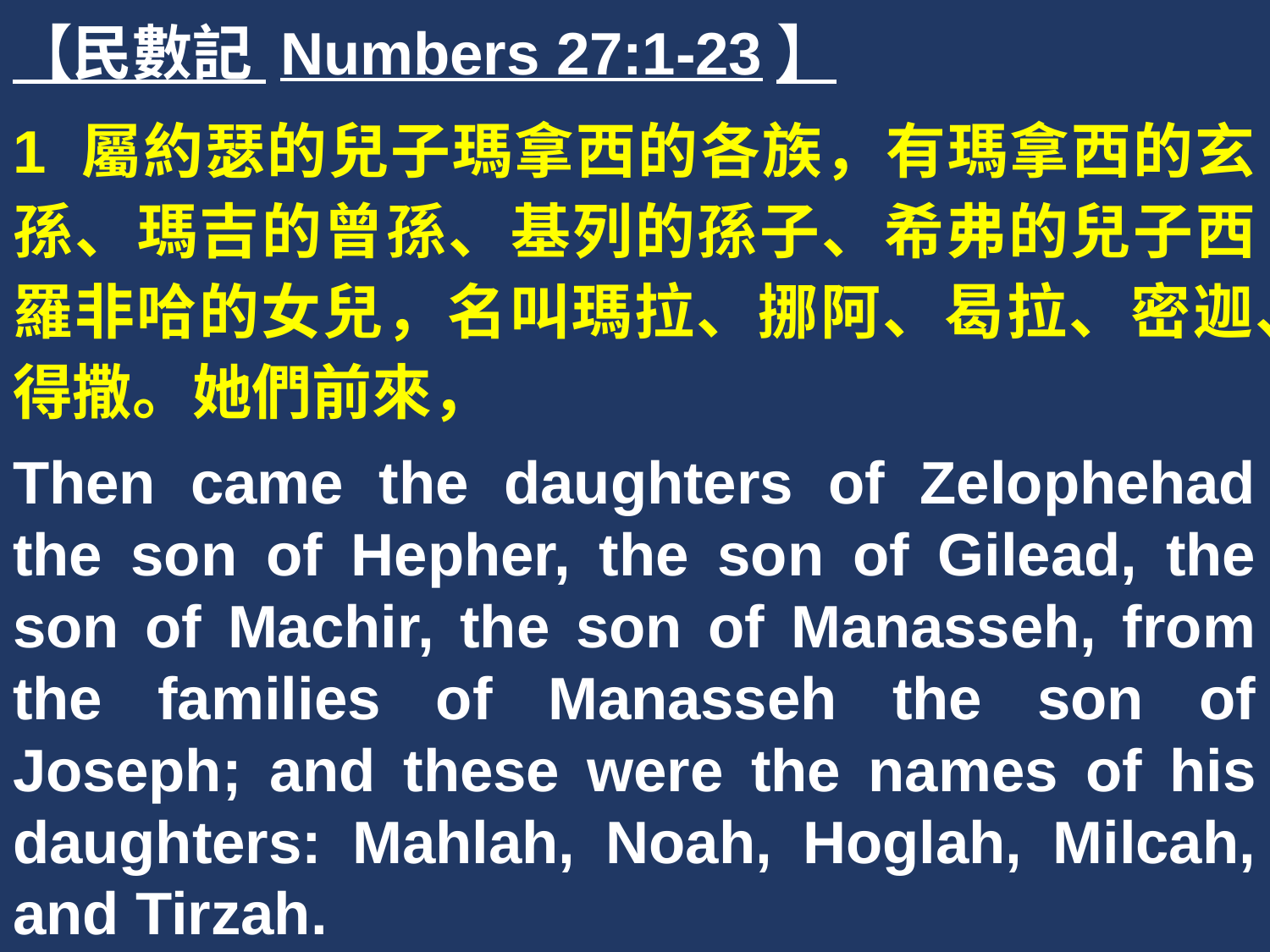

【民數記 Numbers 27:1-23】
1 屬約瑟的兒子瑪拿西的各族，有瑪拿西的玄孫、瑪吉的曾孫、基列的孫子、希弗的兒子西羅非哈的女兒，名叫瑪拉、挪阿、曷拉、密迦、得撒。她們前來，
Then came the daughters of Zelophehad the son of Hepher, the son of Gilead, the son of Machir, the son of Manasseh, from the families of Manasseh the son of Joseph; and these were the names of his daughters: Mahlah, Noah, Hoglah, Milcah, and Tirzah.